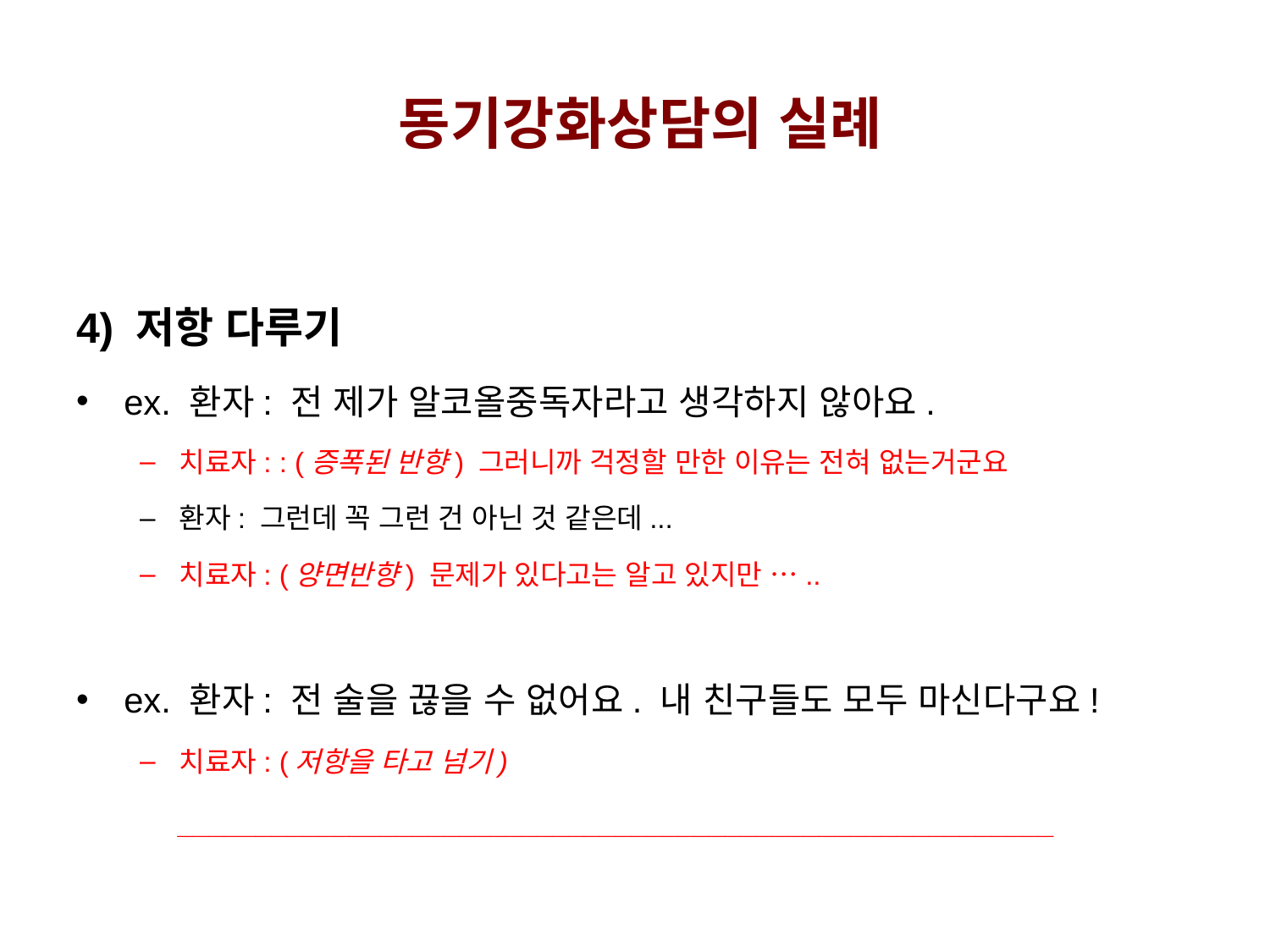

동기강화상담의 실례
4) 저항 다루기
ex. 환자: 전 제가 알코올중독자라고 생각하지 않아요.
치료자: : (증폭된 반향) 그러니까 걱정할 만한 이유는 전혀 없는거군요
환자: 그런데 꼭 그런 건 아닌 것 같은데...
치료자: (양면반향) 문제가 있다고는 알고 있지만 …..

ex. 환자: 전 술을 끊을 수 없어요. 내 친구들도 모두 마신다구요!
치료자: (저항을 타고 넘기) ________________________________________________________